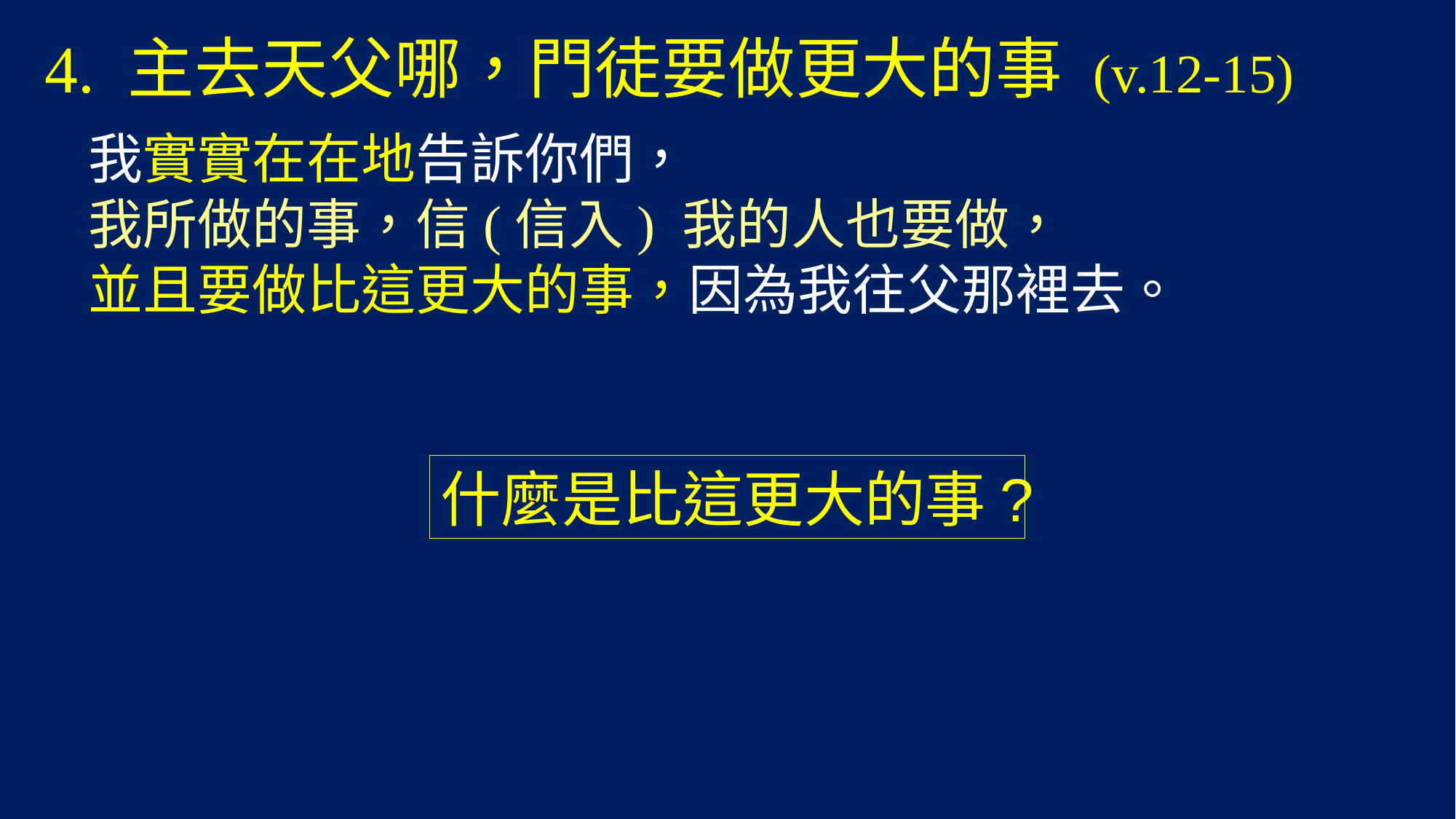

# 4. 主去天父哪，門徒要做更大的事 (v.12-15)
我實實在在地告訴你們，
我所做的事，信(信入) 我的人也要做，
並且要做比這更大的事，因為我往父那裡去。

什麼是比這更大的事?